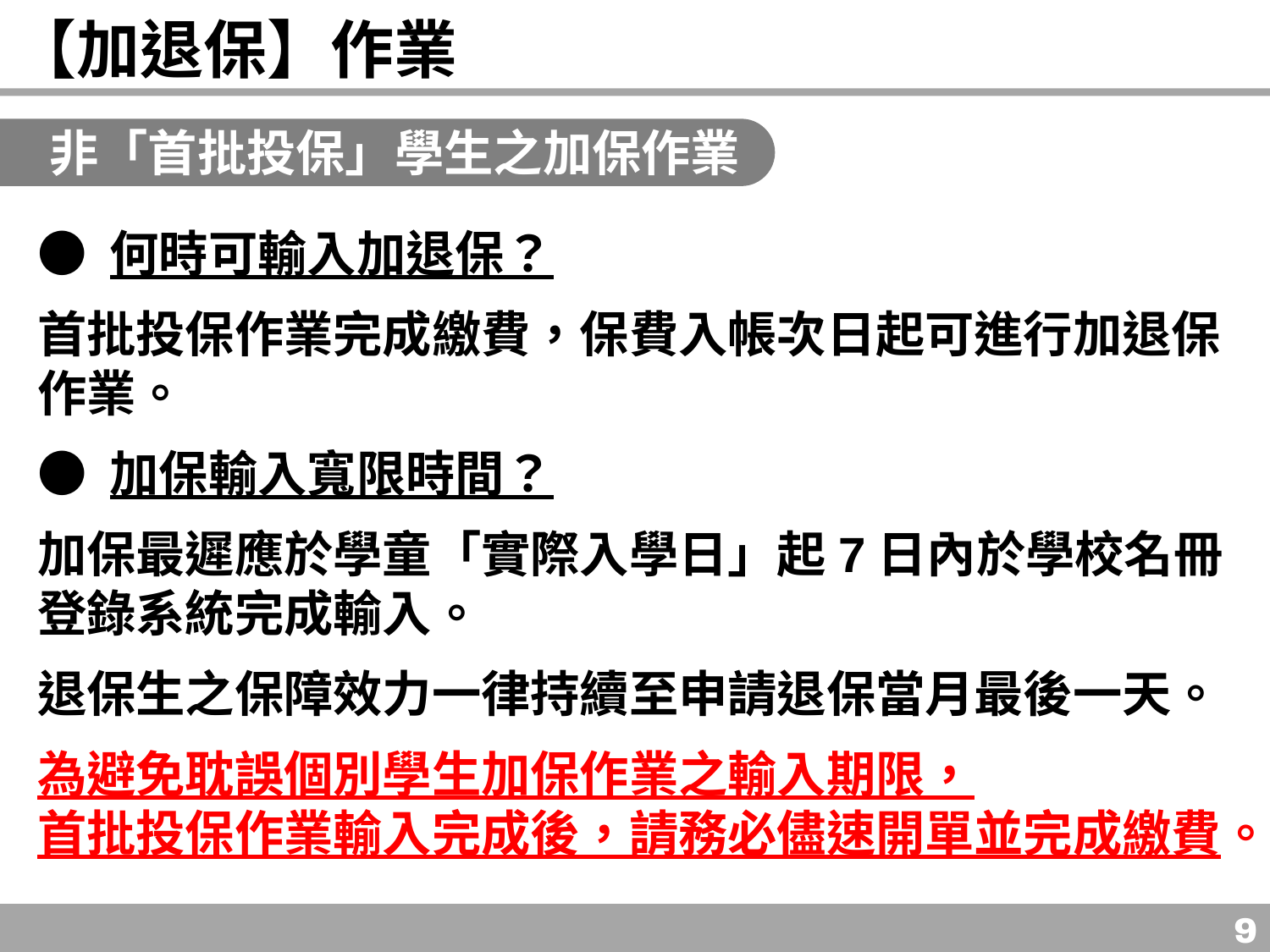

# 【加退保】作業
非「首批投保」學生之加保作業

● 何時可輸入加退保？
首批投保作業完成繳費，保費入帳次日起可進行加退保作業。
● 加保輸入寬限時間？
加保最遲應於學童「實際入學日」起7日內於學校名冊登錄系統完成輸入。
退保生之保障效力一律持續至申請退保當月最後一天。
為避免耽誤個別學生加保作業之輸入期限，
首批投保作業輸入完成後，請務必儘速開單並完成繳費。
9